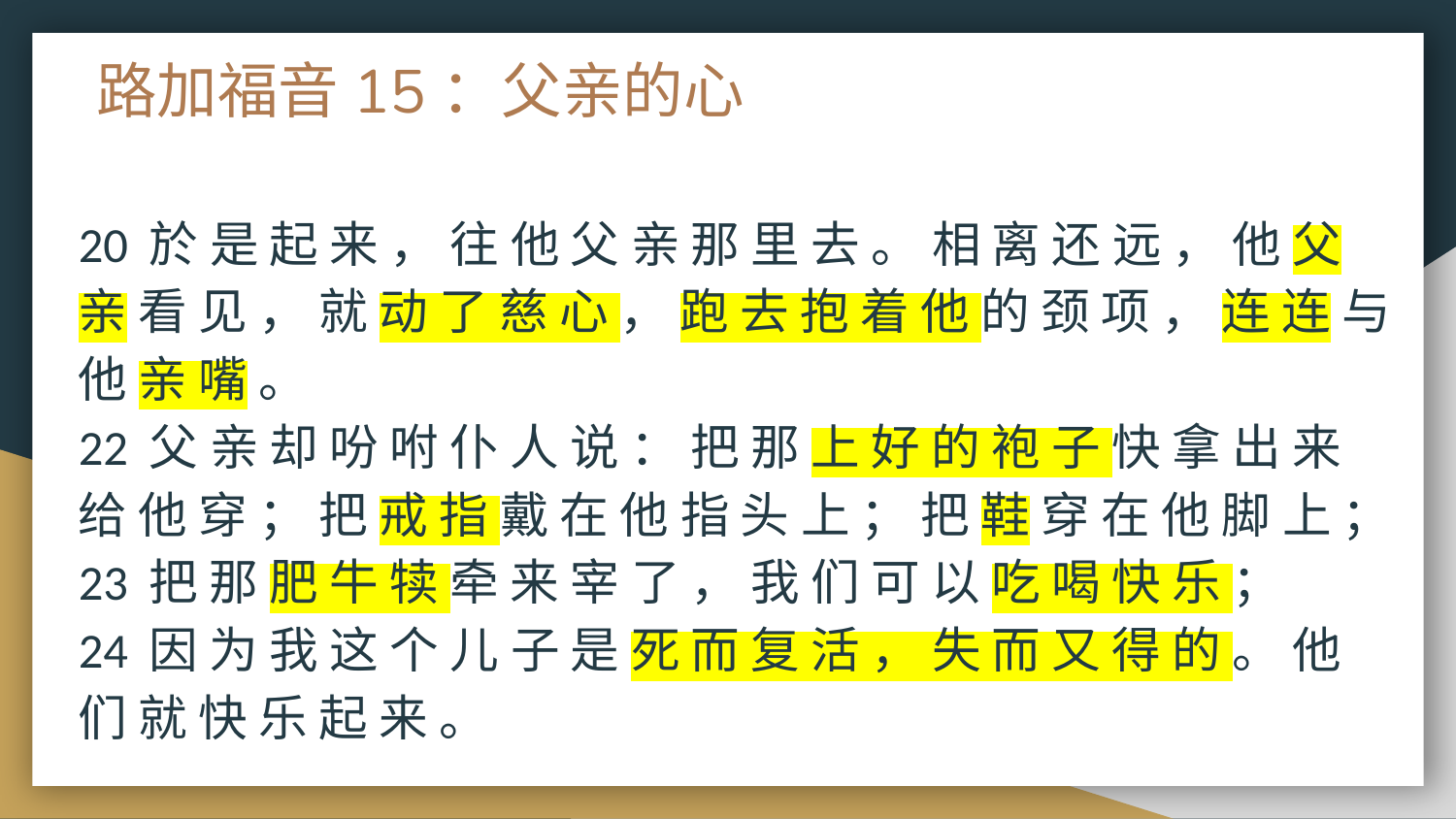

# 路加福音15：父亲的心
20 於 是 起 来 ， 往 他 父 亲 那 里 去 。 相 离 还 远 ， 他 父 亲 看 见 ， 就 动 了 慈 心 ， 跑 去 抱 着 他 的 颈 项 ， 连 连 与 他 亲 嘴 。
22 父 亲 却 吩 咐 仆 人 说 ： 把 那 上 好 的 袍 子 快 拿 出 来 给 他 穿 ； 把 戒 指 戴 在 他 指 头 上 ； 把 鞋 穿 在 他 脚 上 ；
23 把 那 肥 牛 犊 牵 来 宰 了 ， 我 们 可 以 吃 喝 快 乐 ；
24 因 为 我 这 个 儿 子 是 死 而 复 活 ， 失 而 又 得 的 。 他 们 就 快 乐 起 来 。